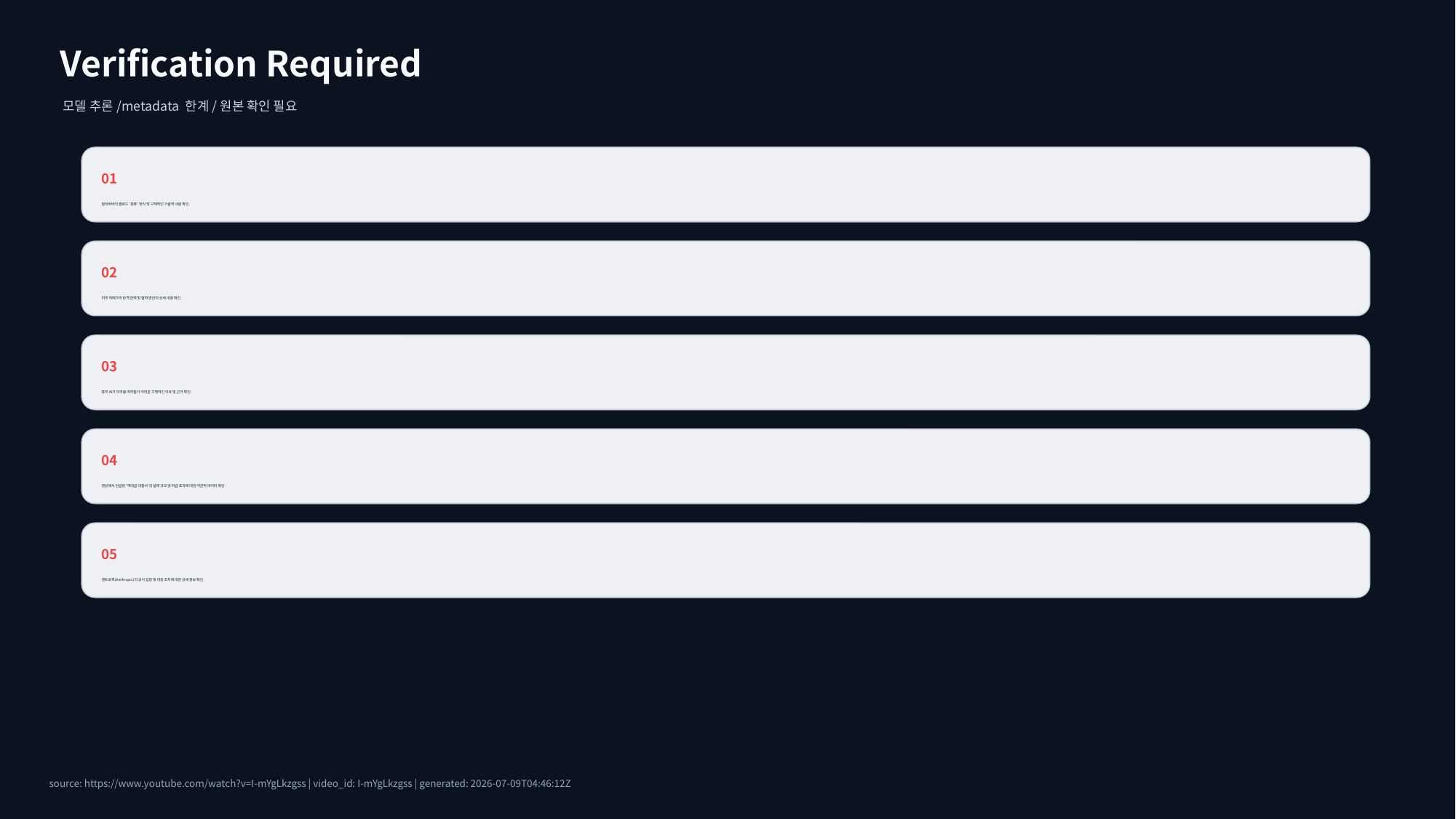

Verification Required
모델 추론/metadata 한계/원본 확인 필요

01
알리바바의 클로드 '증류' 방식 및 구체적인 기술적 내용 확인.

02
미국 빅테크의 반격 전략 및 협력 방안의 상세 내용 확인.

03
중국 AI가 미국을 따라잡기 어려운 구체적인 이유 및 근거 확인.

04
영상에서 언급된 '역대급 대참사'의 실제 규모 및 파급 효과에 대한 객관적 데이터 확인.

05
앤트로픽(Anthropic)의 공식 입장 및 대응 조치에 대한 상세 정보 확인.
source: https://www.youtube.com/watch?v=I-mYgLkzgss | video_id: I-mYgLkzgss | generated: 2026-07-09T04:46:12Z